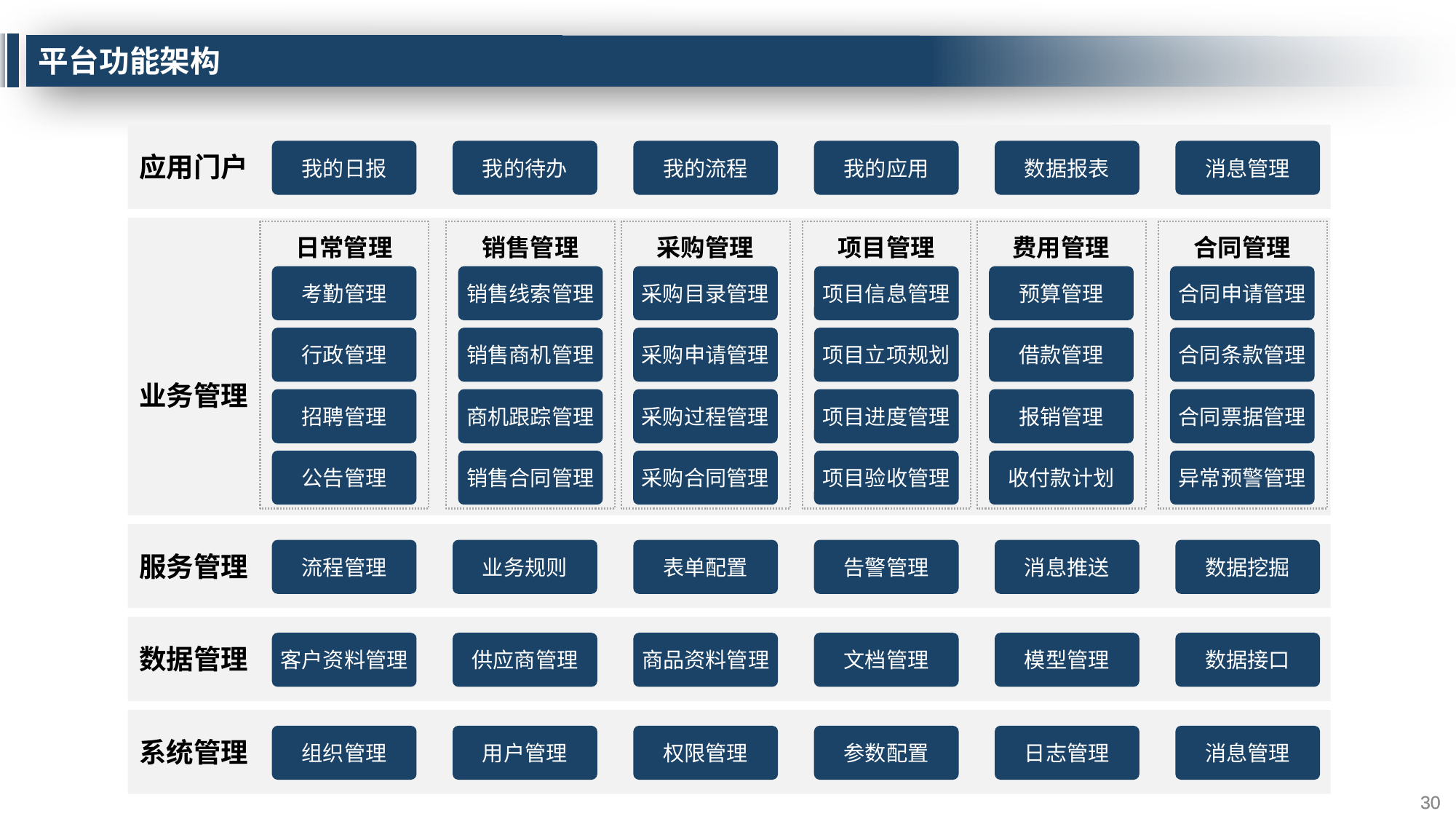

# 平台功能架构

我的日报
我的待办
我的流程
我的应用
数据报表
消息管理
应用门户

日常管理
考勤管理
行政管理
招聘管理
公告管理

销售管理
销售线索管理
销售商机管理
商机跟踪管理
销售合同管理

采购管理
采购目录管理
采购申请管理
采购过程管理
采购合同管理

项目管理
项目信息管理
项目立项规划
项目进度管理
项目验收管理

费用管理
预算管理
借款管理
报销管理
收付款计划

合同管理
合同申请管理
合同条款管理
合同票据管理
异常预警管理
业务管理

流程管理
业务规则
表单配置
告警管理
消息推送
数据挖掘
服务管理

客户资料管理
供应商管理
商品资料管理
文档管理
模型管理
数据接口
数据管理

组织管理
用户管理
权限管理
参数配置
日志管理
消息管理
系统管理